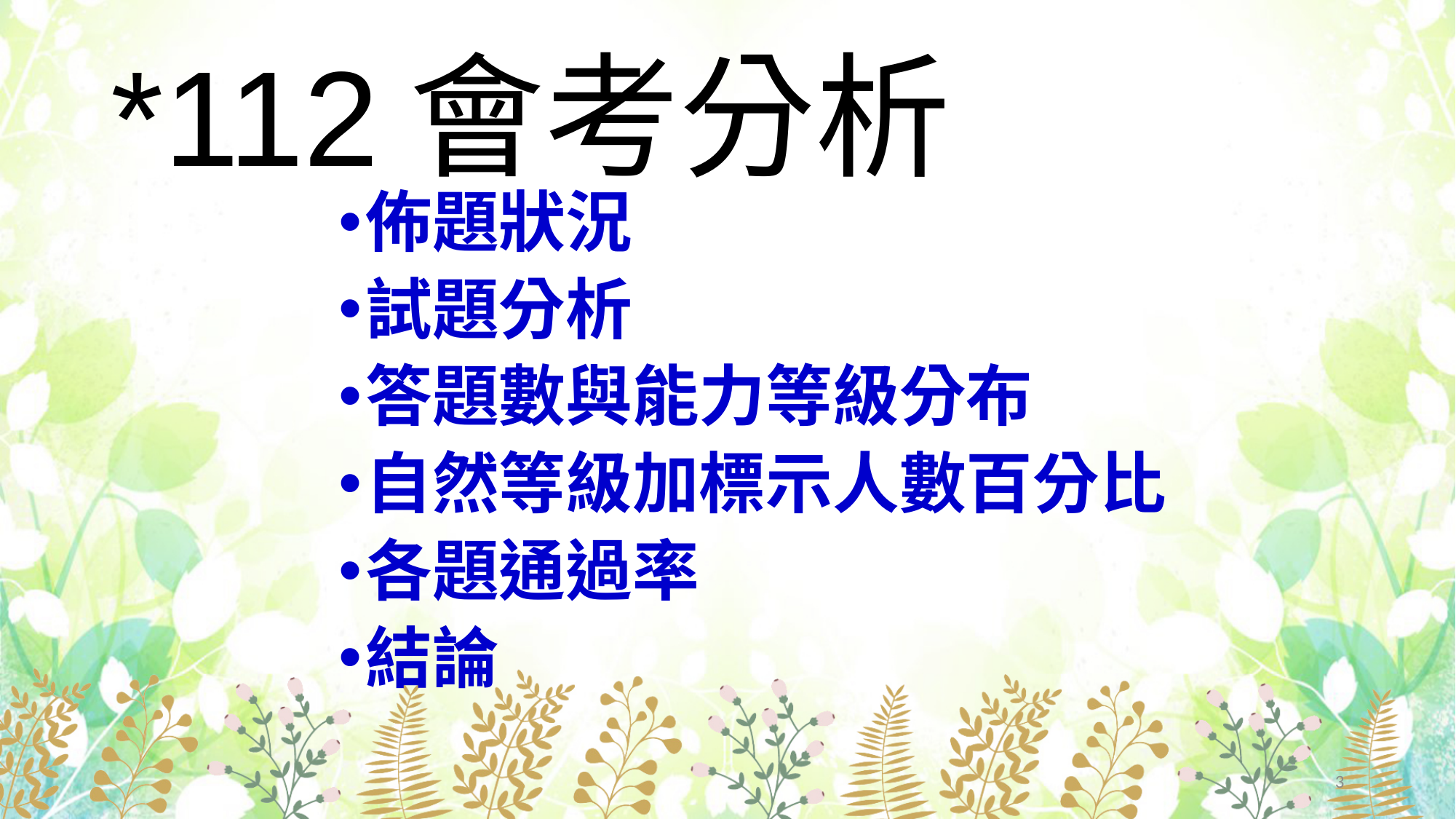

# *112會考分析
佈題狀況
試題分析
答題數與能力等級分布
自然等級加標示人數百分比
各題通過率
結論
3